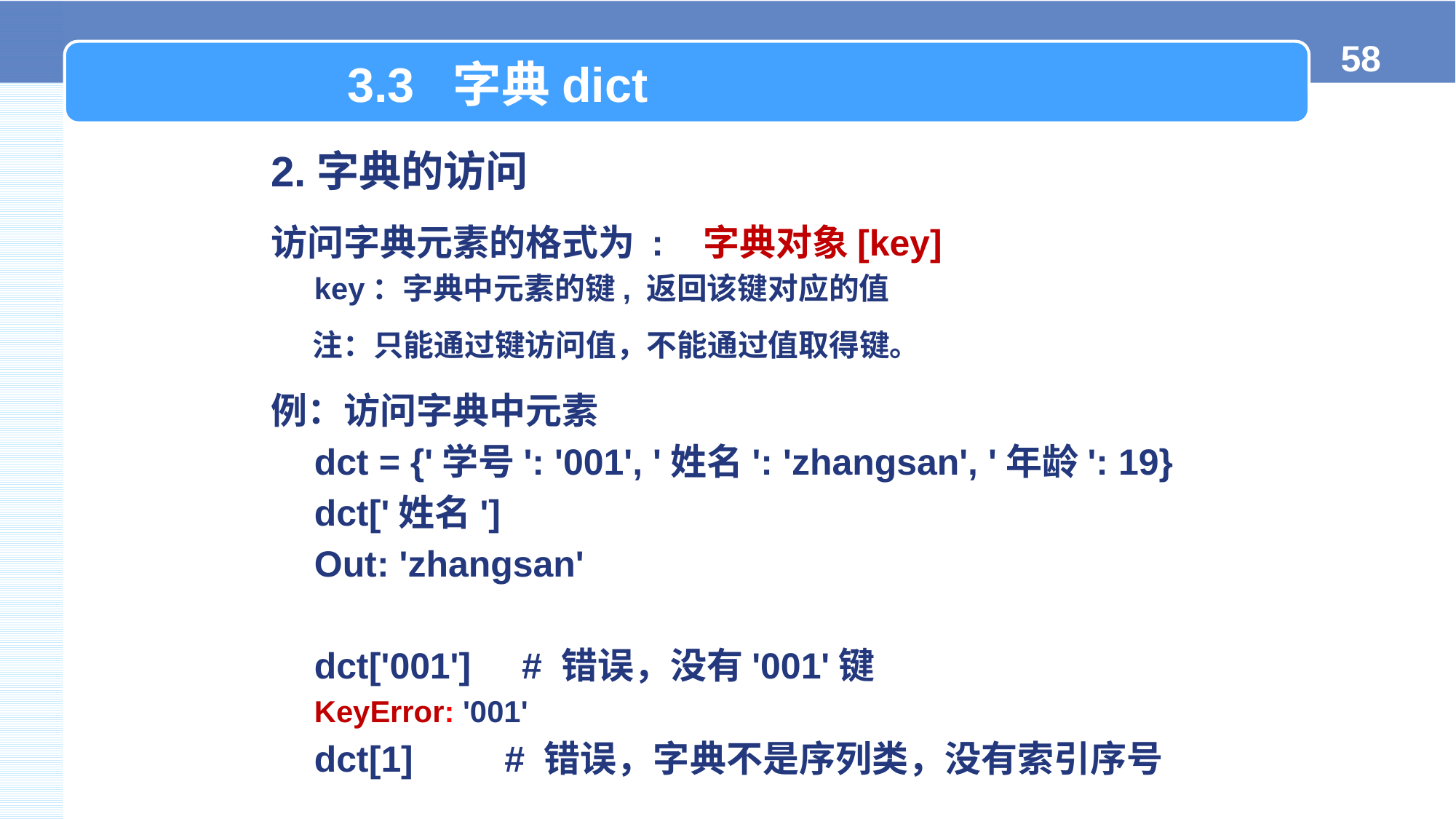

3.3  字典dict
2.字典的访问
访问字典元素的格式为 :   字典对象[key]
key：字典中元素的键, 返回该键对应的值
     注：只能通过键访问值，不能通过值取得键。
例：访问字典中元素
dct = {'学号': '001', '姓名': 'zhangsan', '年龄': 19}
dct['姓名']
Out: 'zhangsan'

dct['001']     # 错误，没有'001'键
KeyError: '001'
dct[1]         # 错误，字典不是序列类，没有索引序号